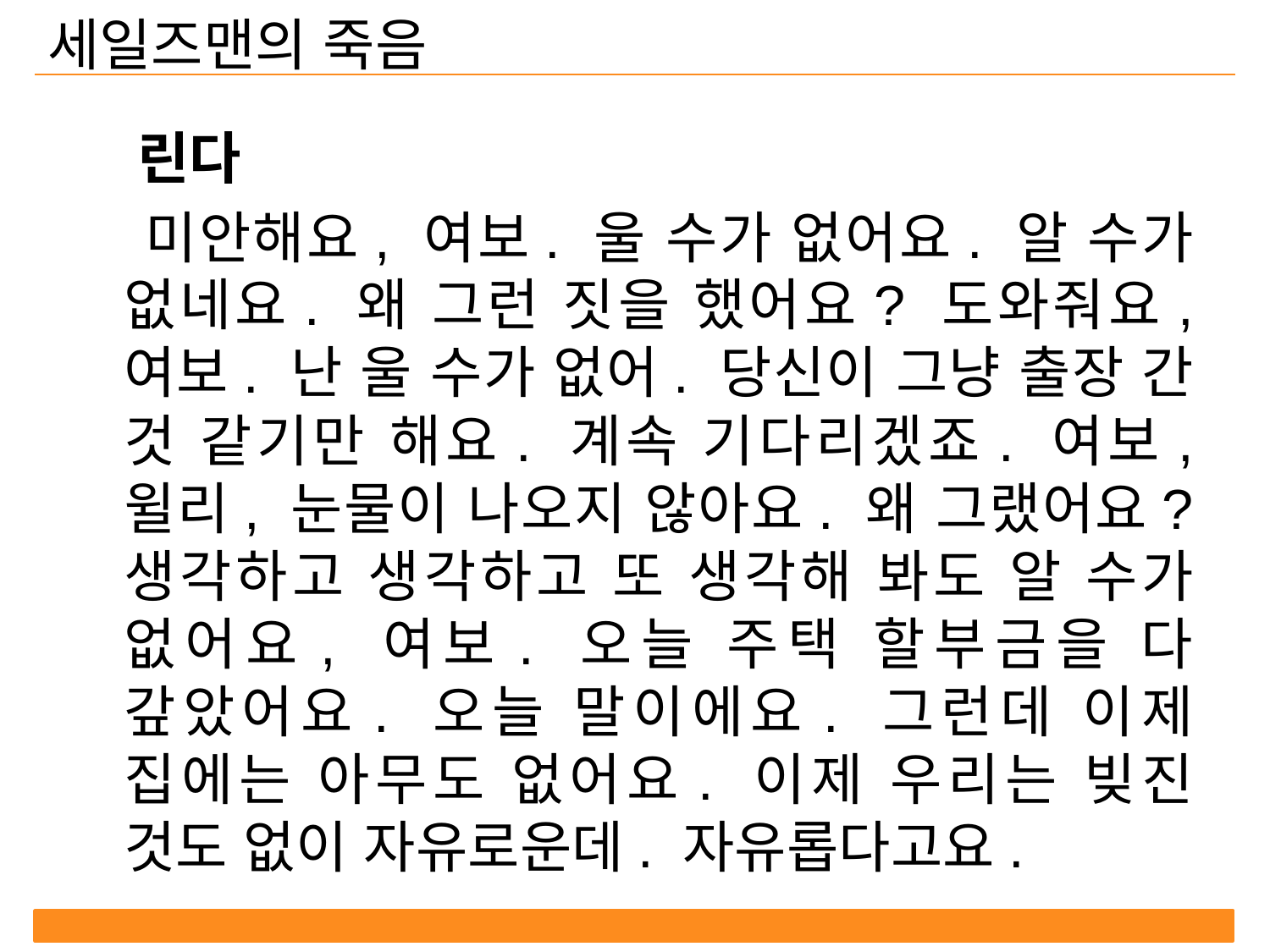

세일즈맨의 죽음
   린다
   미안해요, 여보. 울 수가 없어요. 알 수가 없네요. 왜 그런 짓을 했어요? 도와줘요, 여보. 난 울 수가 없어. 당신이 그냥 출장 간 것 같기만 해요. 계속 기다리겠죠. 여보, 윌리, 눈물이 나오지 않아요. 왜 그랬어요? 생각하고 생각하고 또 생각해 봐도 알 수가 없어요, 여보. 오늘 주택 할부금을 다 갚았어요. 오늘 말이에요. 그런데 이제 집에는 아무도 없어요. 이제 우리는 빚진 것도 없이 자유로운데. 자유롭다고요.